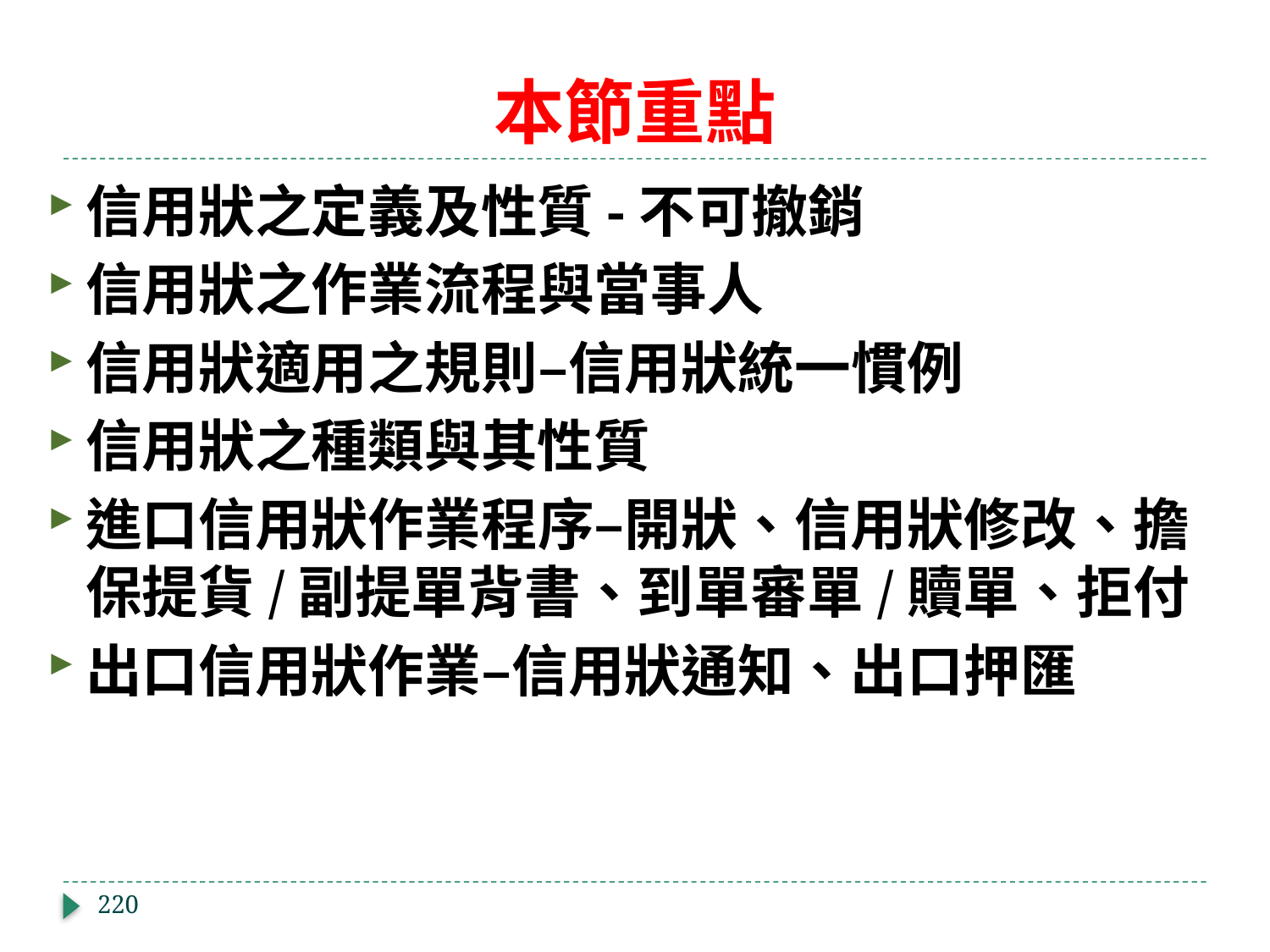

# 本節重點
信用狀之定義及性質-不可撤銷
信用狀之作業流程與當事人
信用狀適用之規則–信用狀統一慣例
信用狀之種類與其性質
進口信用狀作業程序–開狀、信用狀修改、擔保提貨/副提單背書、到單審單/贖單、拒付
出口信用狀作業–信用狀通知、出口押匯
220